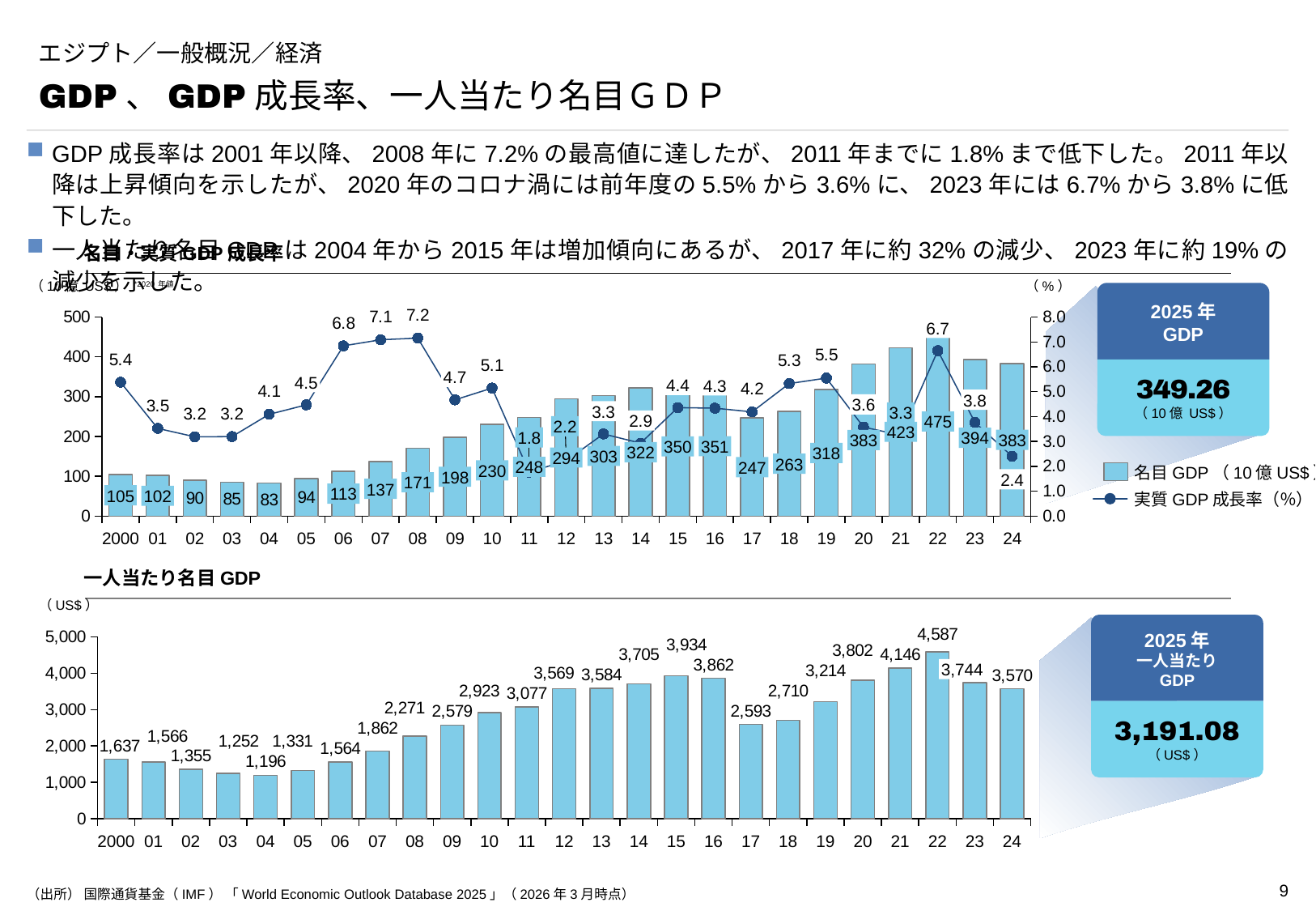

# エジプト／一般概況／経済
GDP、GDP成長率、一人当たり名目ＧＤＰ
GDP成長率は2001年以降、2008年に7.2%の最高値に達したが、2011年までに1.8%まで低下した。2011年以降は上昇傾向を示したが、2020年のコロナ渦には前年度の5.5%から3.6%に、2023年には6.7%から3.8%に低下した。
一人当たり名目GDPは2004年から2015年は増加傾向にあるが、2017年に約32%の減少、2023年に約19%の減少を示した。
名目・実質GDP成長率
（10億 US$） *2020年値
（%）
2025年
GDP

### Chart

| Category |  |  |
|---|---|---|
6.7
349.26
（10億 US$）
4.7
4.5
4.4
4.3
3.8
3.6
3.3
3.3
2.9
475
2.2
423
1.8
394
383
383
351
350
322
318
303
294
263
248
247
230
名目GDP（10億US$）

198
2.4
171
137
113
105
102
実質GDP成長率（％）

2000
01
02
03
04
05
06
07
08
09
10
11
12
13
14
15
16
17
18
19
20
21
22
23
24
一人当たり名目GDP
（US$）

### Chart

| Category |  |
|---|---|
2025年
一人当たり
GDP

3,744
3,191.08
（US$）
2000
01
02
03
04
05
06
07
08
09
10
11
12
13
14
15
16
17
18
19
20
21
22
23
24
（出所） 国際通貨基金（IMF） 「World Economic Outlook Database 2025」（2026年3月時点）